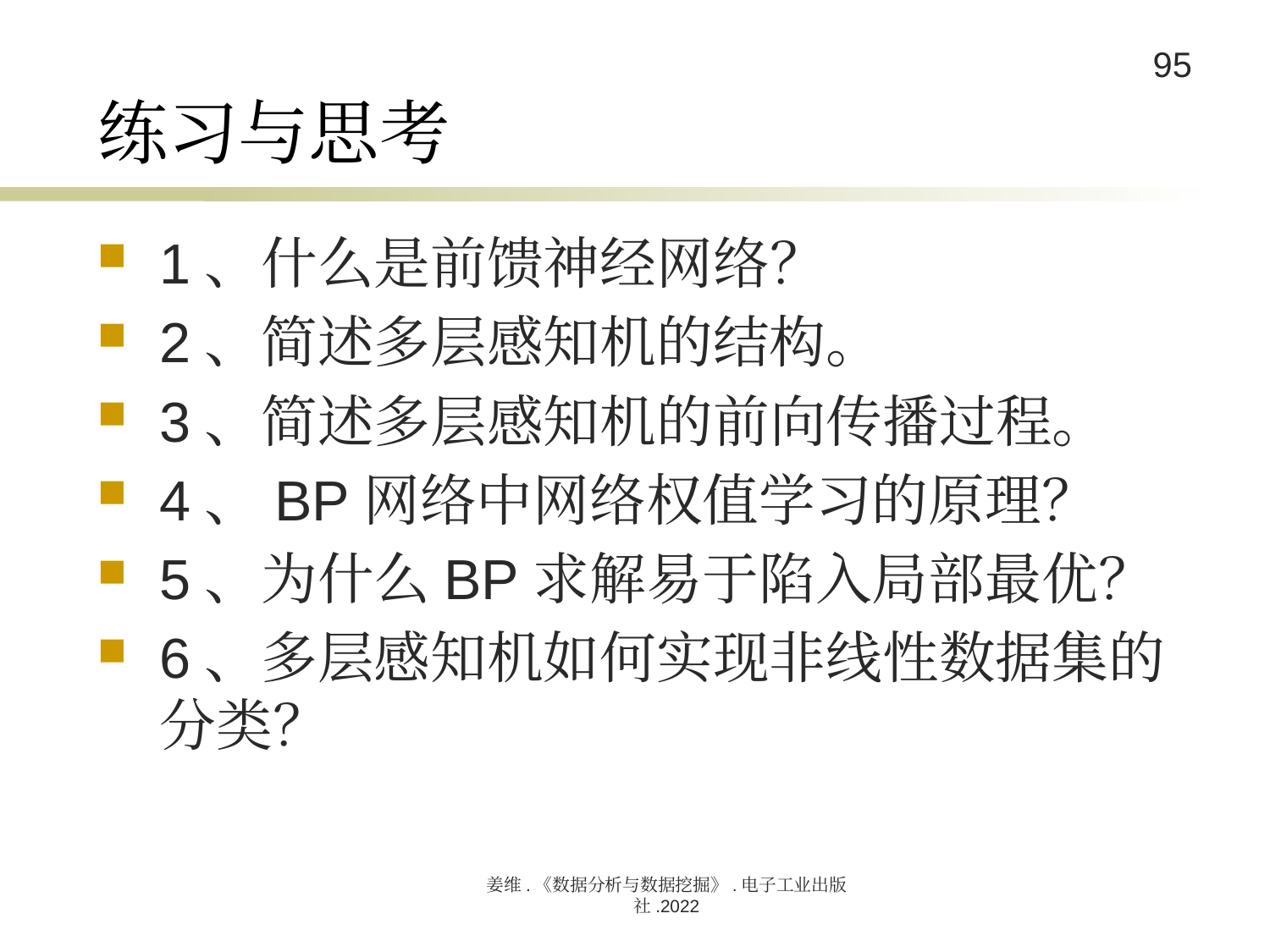

# 练习与思考
1、什么是前馈神经网络？
2、简述多层感知机的结构。
3、简述多层感知机的前向传播过程。
4、BP网络中网络权值学习的原理？
5、为什么BP求解易于陷入局部最优？
6、多层感知机如何实现非线性数据集的分类？
姜维.《数据分析与数据挖掘》.电子工业出版社.2022